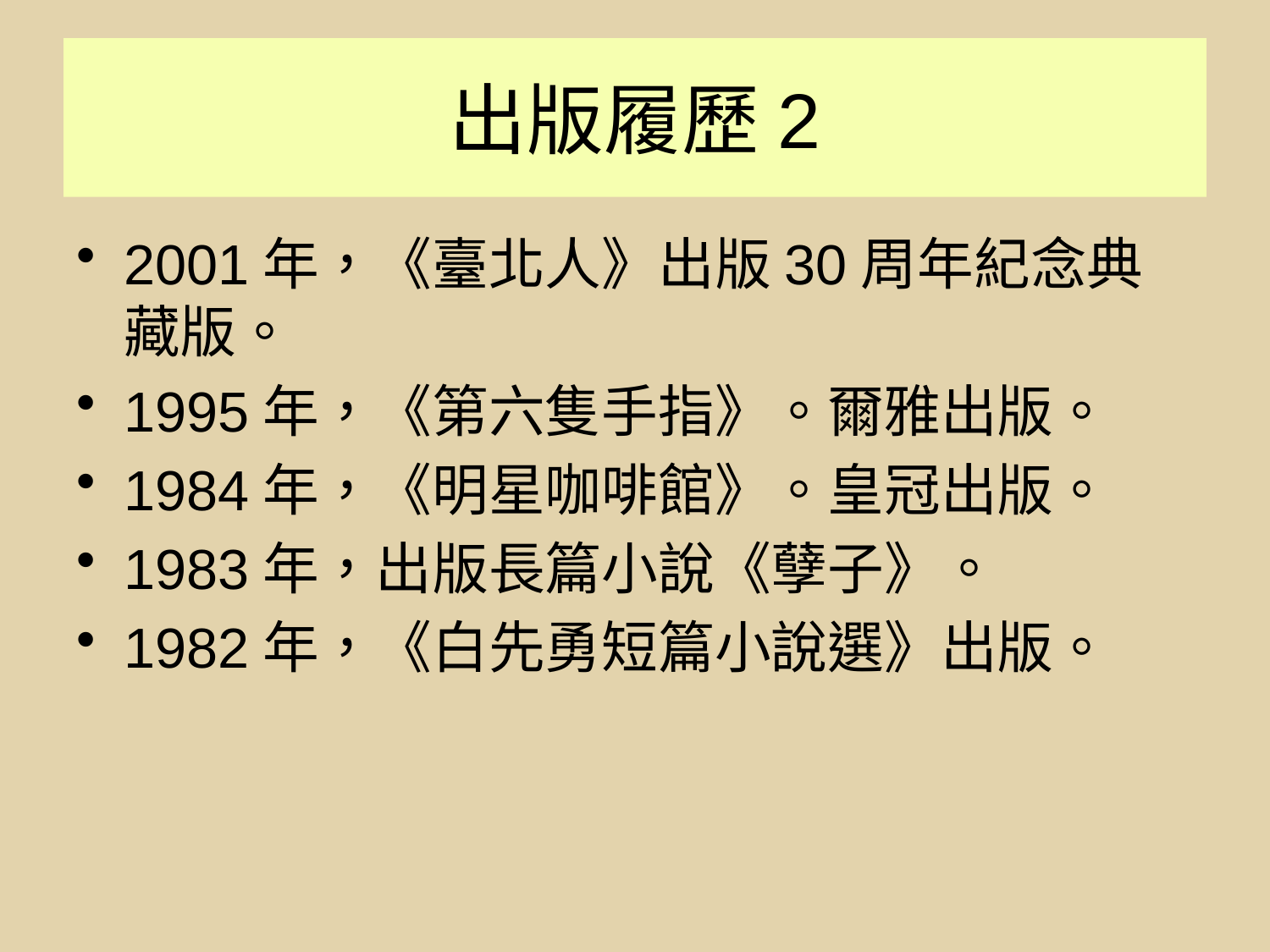

# 出版履歷2
2001年，《臺北人》出版30周年紀念典藏版。
1995年，《第六隻手指》。爾雅出版。
1984年，《明星咖啡館》。皇冠出版。
1983年，出版長篇小說《孽子》。
1982年，《白先勇短篇小說選》出版。